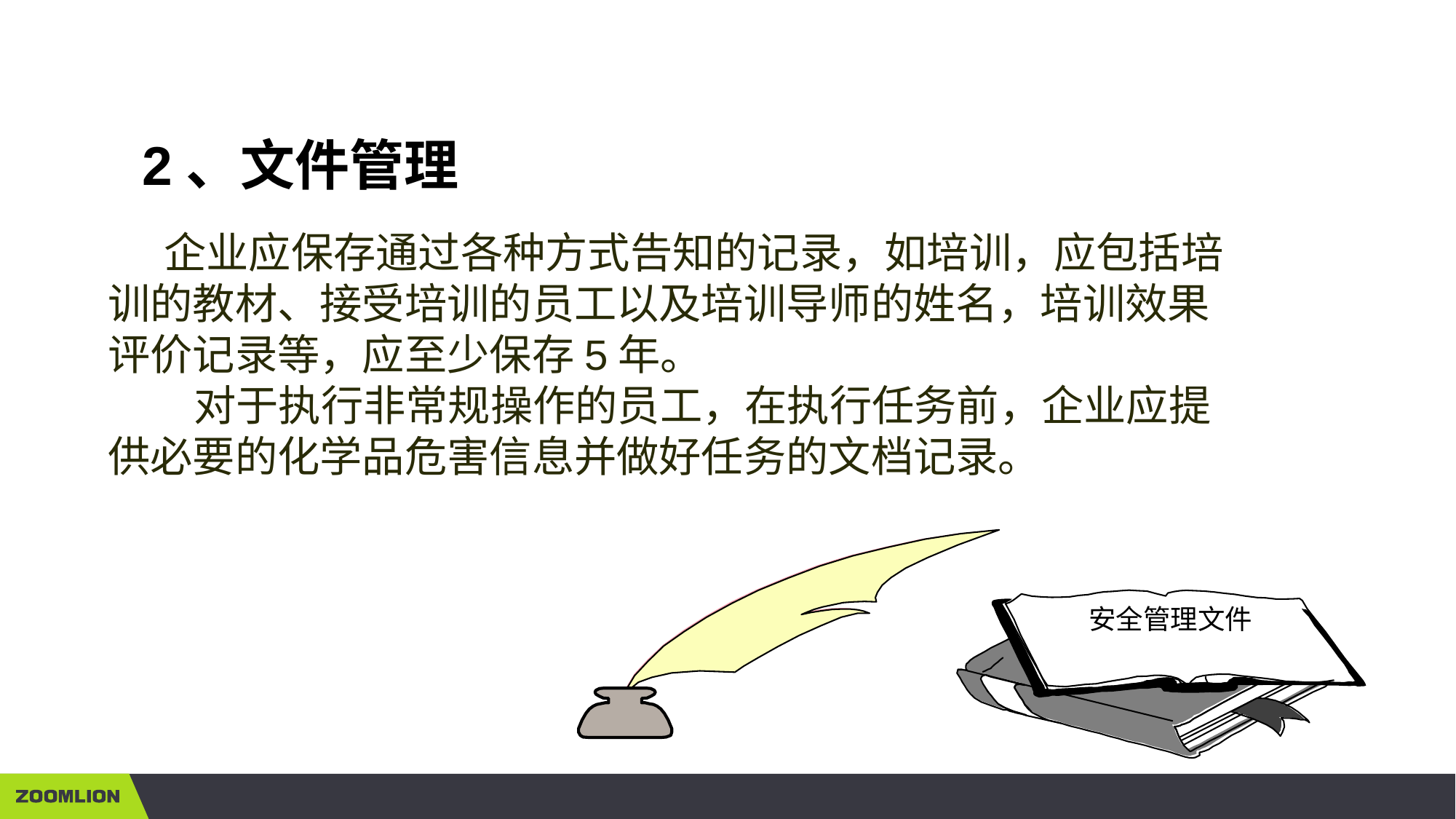

2、文件管理
        企业应保存通过各种方式告知的记录，如培训，应包括培训的教材、接受培训的员工以及培训导师的姓名，培训效果评价记录等，应至少保存5年。
        对于执行非常规操作的员工，在执行任务前，企业应提供必要的化学品危害信息并做好任务的文档记录。

安全管理文件